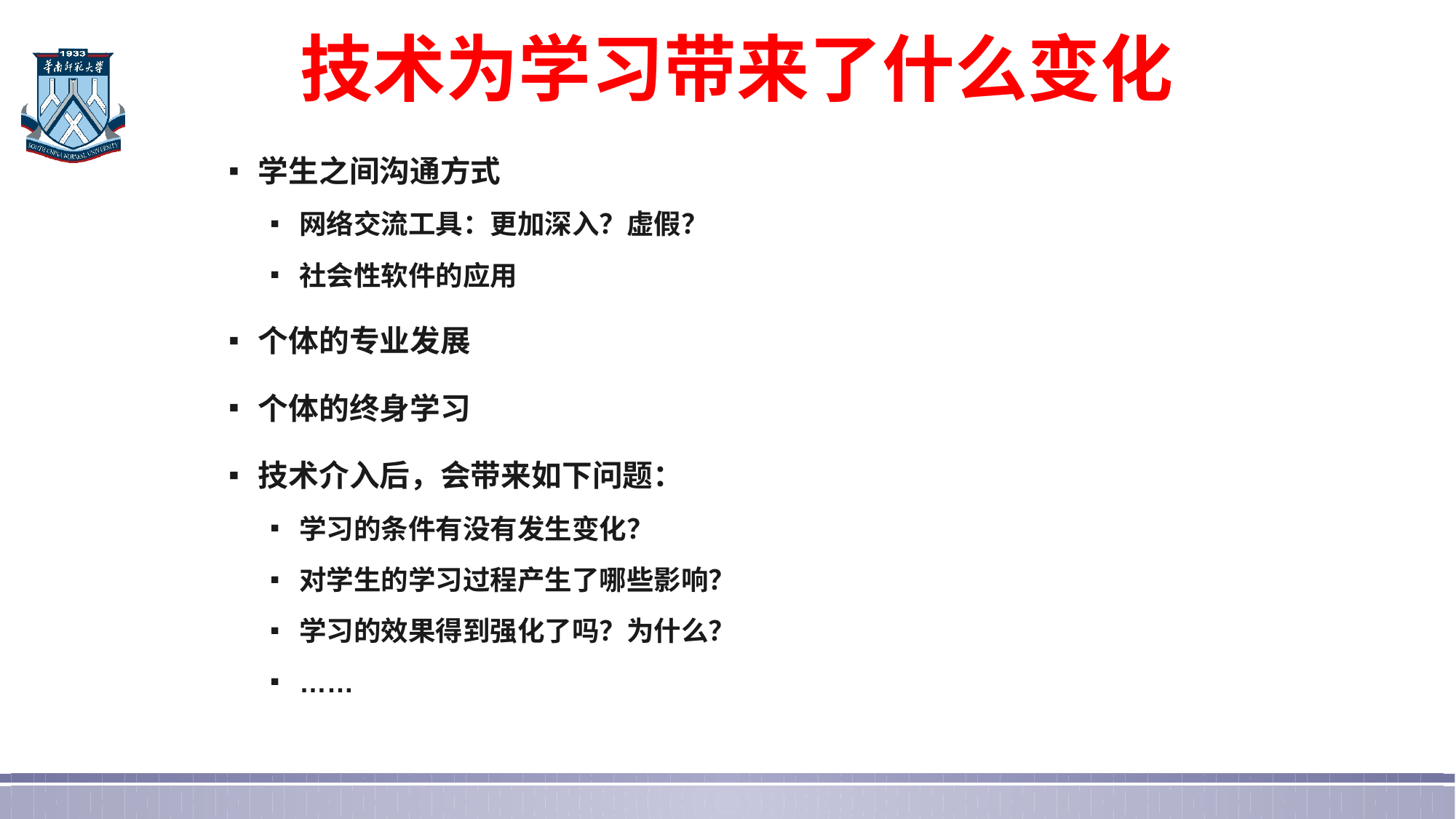

# 技术为学习带来了什么变化
学生之间沟通方式
网络交流工具：更加深入？虚假？
社会性软件的应用
个体的专业发展
个体的终身学习
技术介入后，会带来如下问题：
学习的条件有没有发生变化？
对学生的学习过程产生了哪些影响？
学习的效果得到强化了吗？为什么？
……